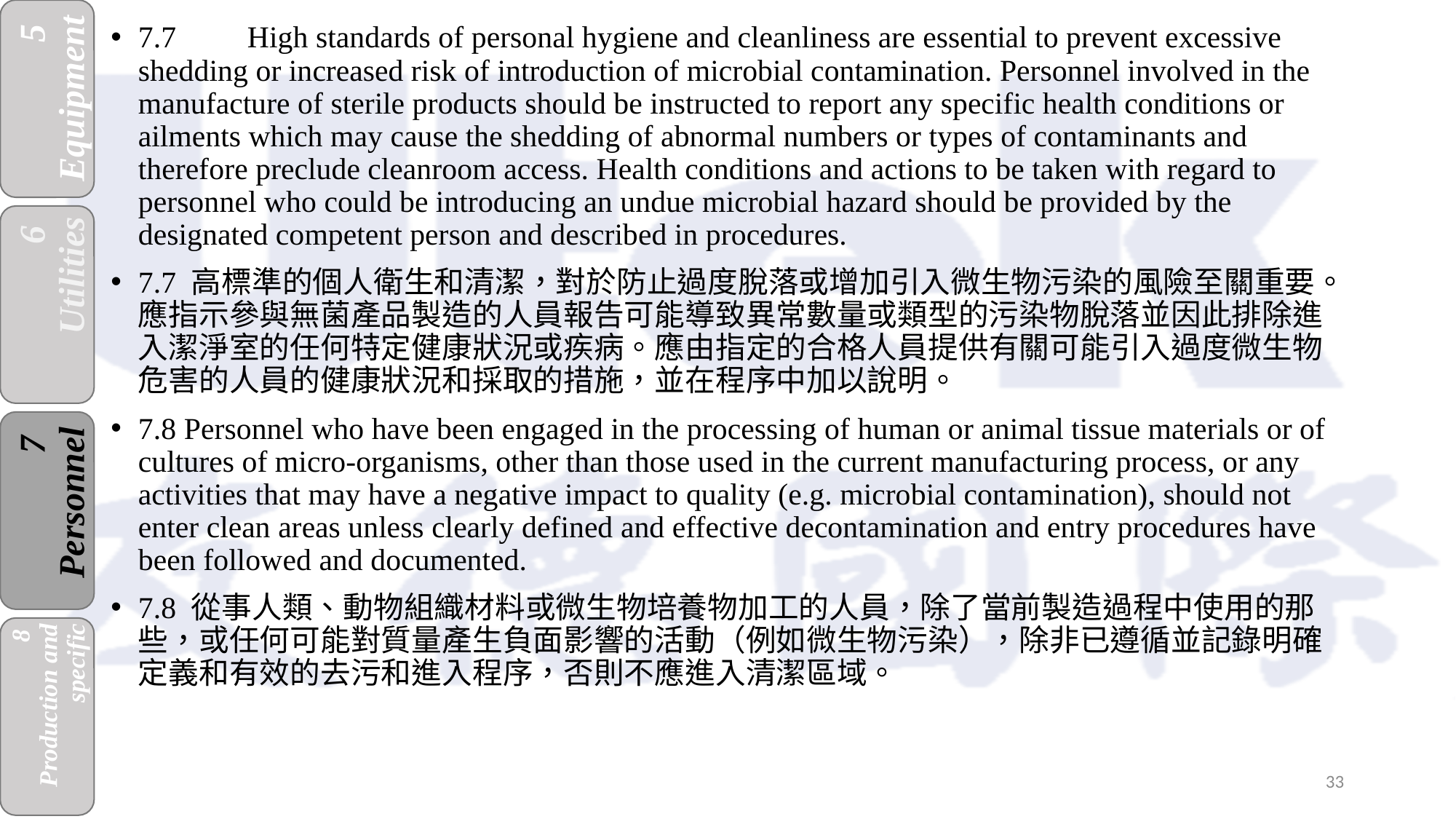

7.7	High standards of personal hygiene and cleanliness are essential to prevent excessive shedding or increased risk of introduction of microbial contamination. Personnel involved in the manufacture of sterile products should be instructed to report any specific health conditions or ailments which may cause the shedding of abnormal numbers or types of contaminants and therefore preclude cleanroom access. Health conditions and actions to be taken with regard to personnel who could be introducing an undue microbial hazard should be provided by the designated competent person and described in procedures.
7.7 高標準的個人衛生和清潔，對於防止過度脫落或增加引入微生物污染的風險至關重要。應指示參與無菌產品製造的人員報告可能導致異常數量或類型的污染物脫落並因此排除進入潔淨室的任何特定健康狀況或疾病。應由指定的合格人員提供有關可能引入過度微生物危害的人員的健康狀況和採取的措施，並在程序中加以說明。
7.8 Personnel who have been engaged in the processing of human or animal tissue materials or of cultures of micro-organisms, other than those used in the current manufacturing process, or any activities that may have a negative impact to quality (e.g. microbial contamination), should not enter clean areas unless clearly defined and effective decontamination and entry procedures have been followed and documented.
7.8 從事人類、動物組織材料或微生物培養物加工的人員，除了當前製造過程中使用的那些，或任何可能對質量產生負面影響的活動（例如微生物污染），除非已遵循並記錄明確定義和有效的去污和進入程序，否則不應進入清潔區域。
33